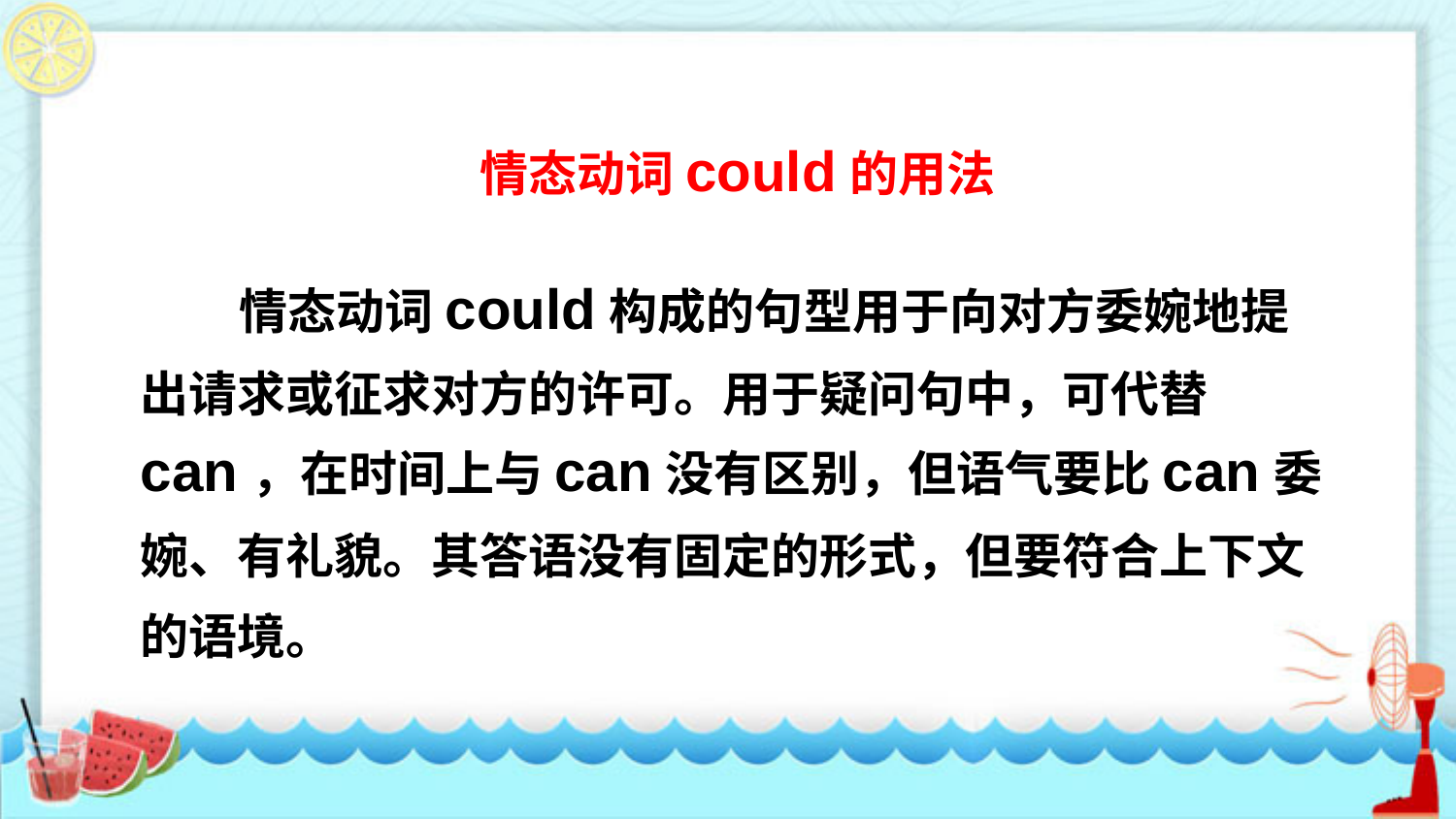

情态动词could的用法
        情态动词could构成的句型用于向对方委婉地提出请求或征求对方的许可。用于疑问句中，可代替can，在时间上与can没有区别，但语气要比can委婉、有礼貌。其答语没有固定的形式，但要符合上下文的语境。